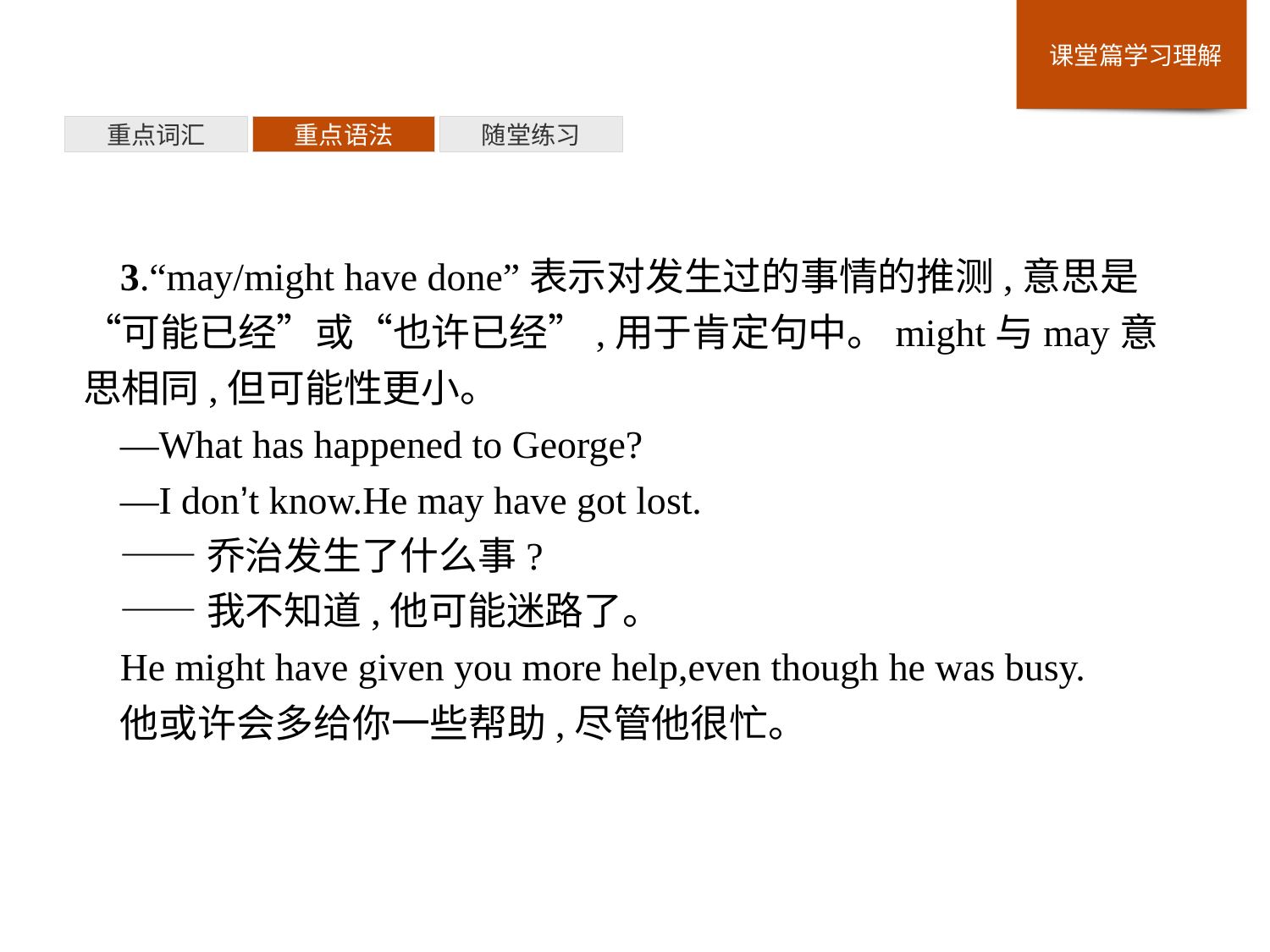

重点词汇
重点语法
随堂练习
3.“may/might have done”表示对发生过的事情的推测,意思是“可能已经”或“也许已经”,用于肯定句中。might与may意思相同,但可能性更小。
—What has happened to George?
—I don’t know.He may have got lost.
——乔治发生了什么事?
——我不知道,他可能迷路了。
He might have given you more help,even though he was busy.
他或许会多给你一些帮助,尽管他很忙。